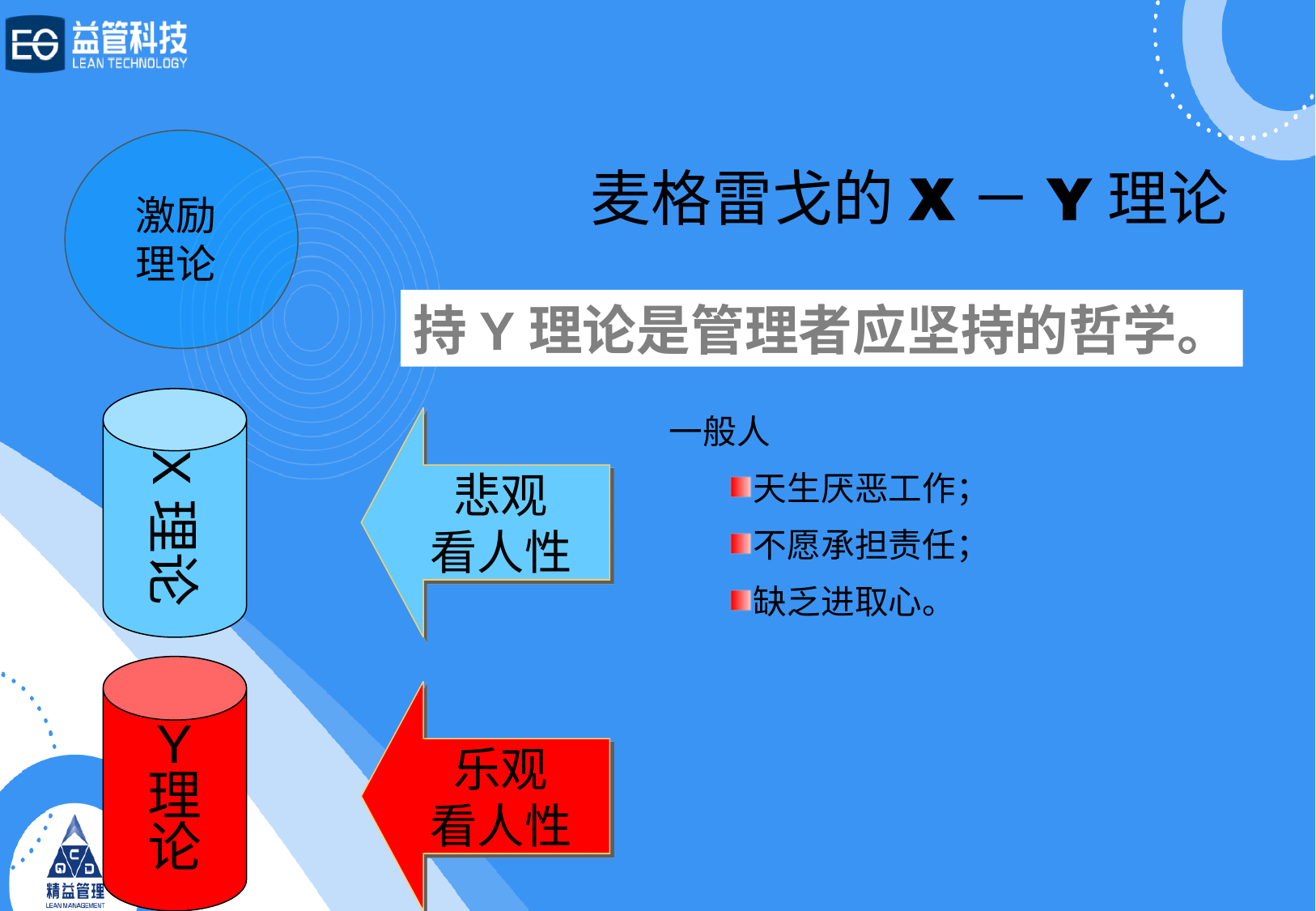

麦格雷戈的X－Y理论
激励
理论
持Y理论是管理者应坚持的哲学。
一般人
天生厌恶工作；
不愿承担责任；
缺乏进取心。
X理论
悲观
看人性
Y
理
论
乐观
看人性